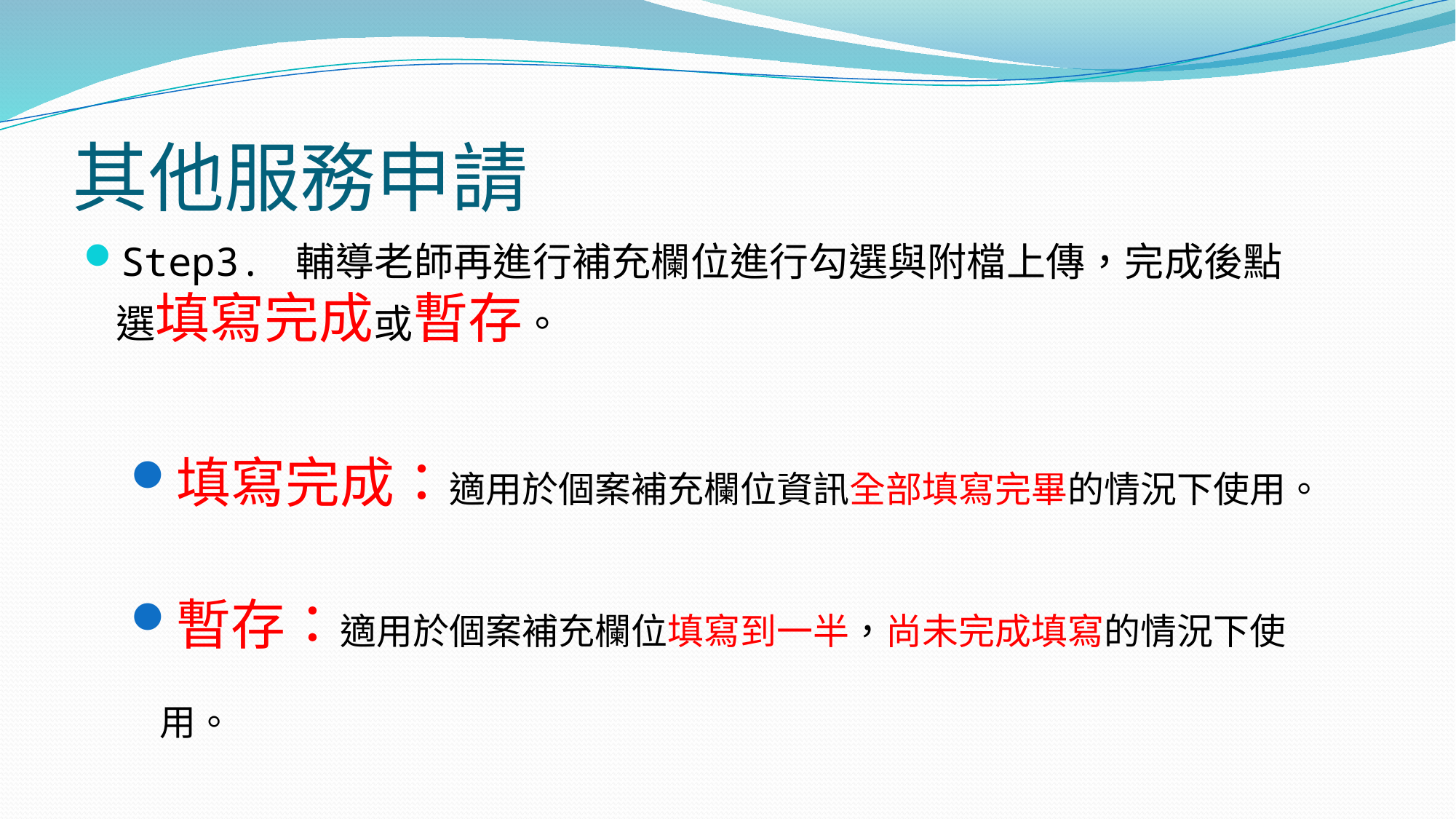

# 其他服務申請
Step3. 輔導老師再進行補充欄位進行勾選與附檔上傳，完成後點選填寫完成或暫存。

填寫完成：適用於個案補充欄位資訊全部填寫完畢的情況下使用。
暫存：適用於個案補充欄位填寫到一半，尚未完成填寫的情況下使用。